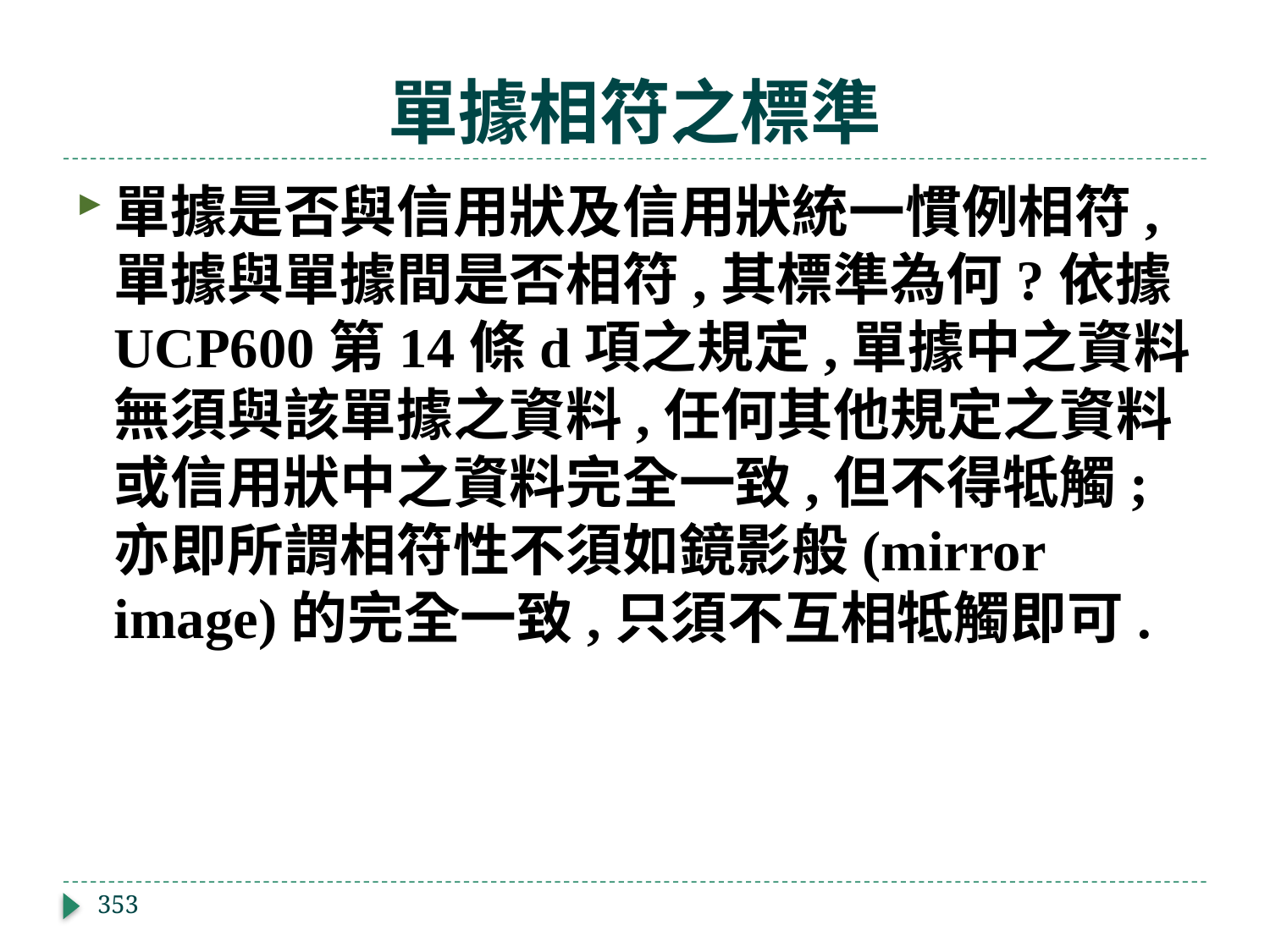

# 單據相符之標準
單據是否與信用狀及信用狀統一慣例相符,單據與單據間是否相符,其標準為何?依據UCP600第14條d項之規定,單據中之資料無須與該單據之資料,任何其他規定之資料或信用狀中之資料完全一致,但不得牴觸;亦即所謂相符性不須如鏡影般(mirror image)的完全一致,只須不互相牴觸即可.
353